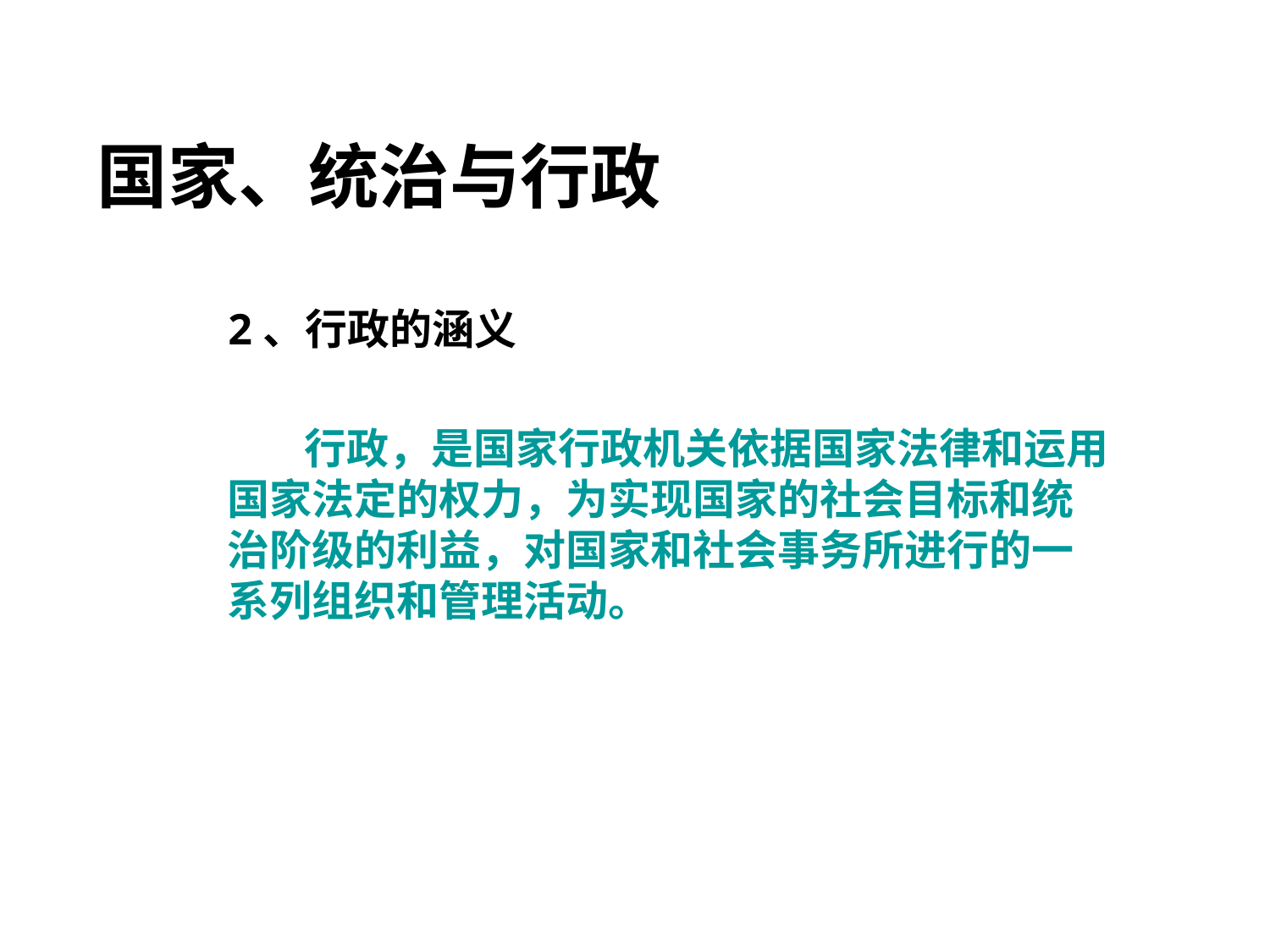

国家、统治与行政
2、行政的涵义
       行政，是国家行政机关依据国家法律和运用国家法定的权力，为实现国家的社会目标和统治阶级的利益，对国家和社会事务所进行的一系列组织和管理活动。